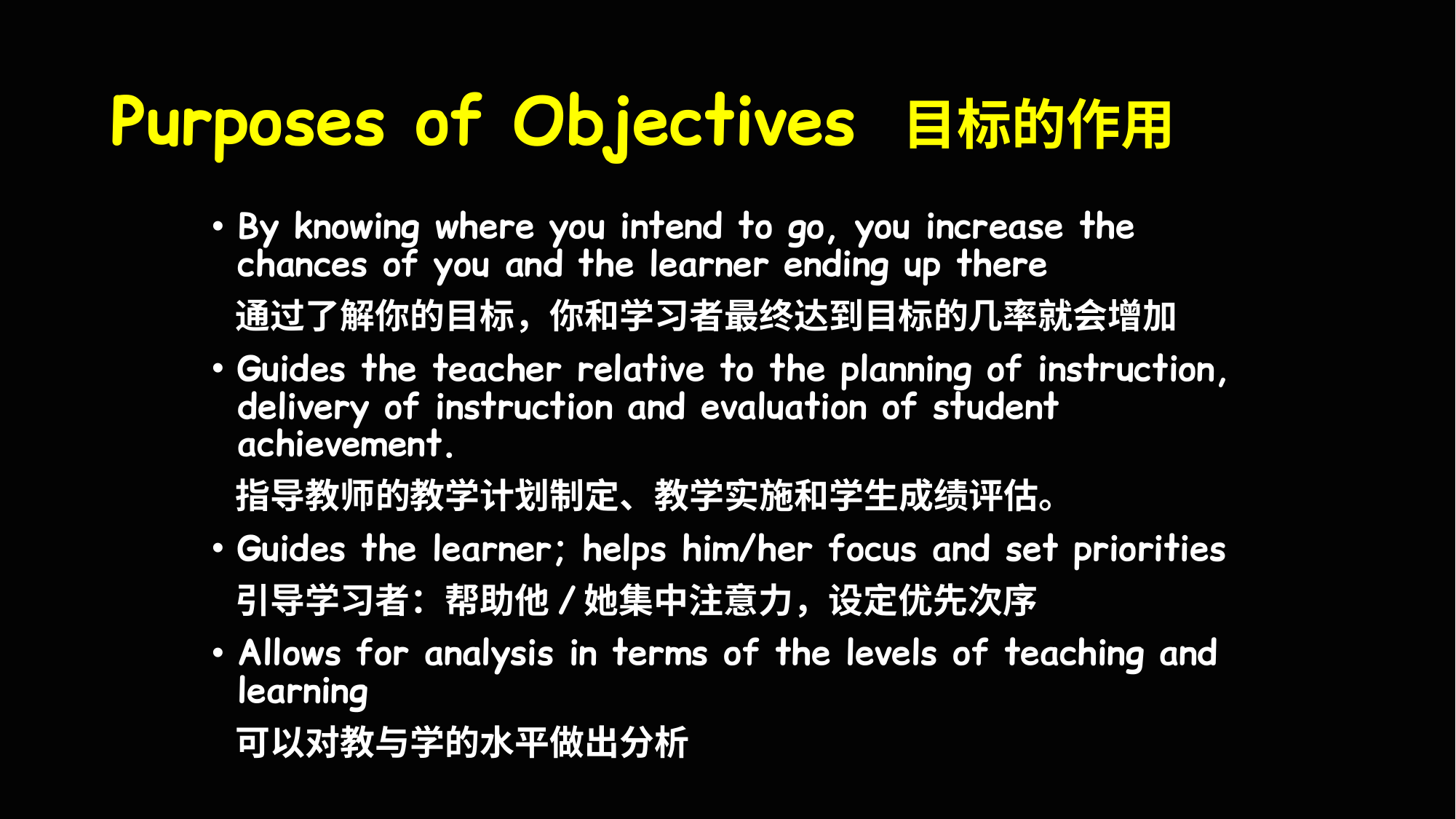

# Purposes of Objectives 目标的作用

By knowing where you intend to go, you increase the chances of you and the learner ending up there
  通过了解你的目标，你和学习者最终达到目标的几率就会增加
Guides the teacher relative to the planning of instruction, delivery of instruction and evaluation of student achievement.
  指导教师的教学计划制定、教学实施和学生成绩评估。
Guides the learner; helps him/her focus and set priorities
  引导学习者：帮助他/她集中注意力，设定优先次序
Allows for analysis in terms of the levels of teaching and learning
  可以对教与学的水平做出分析